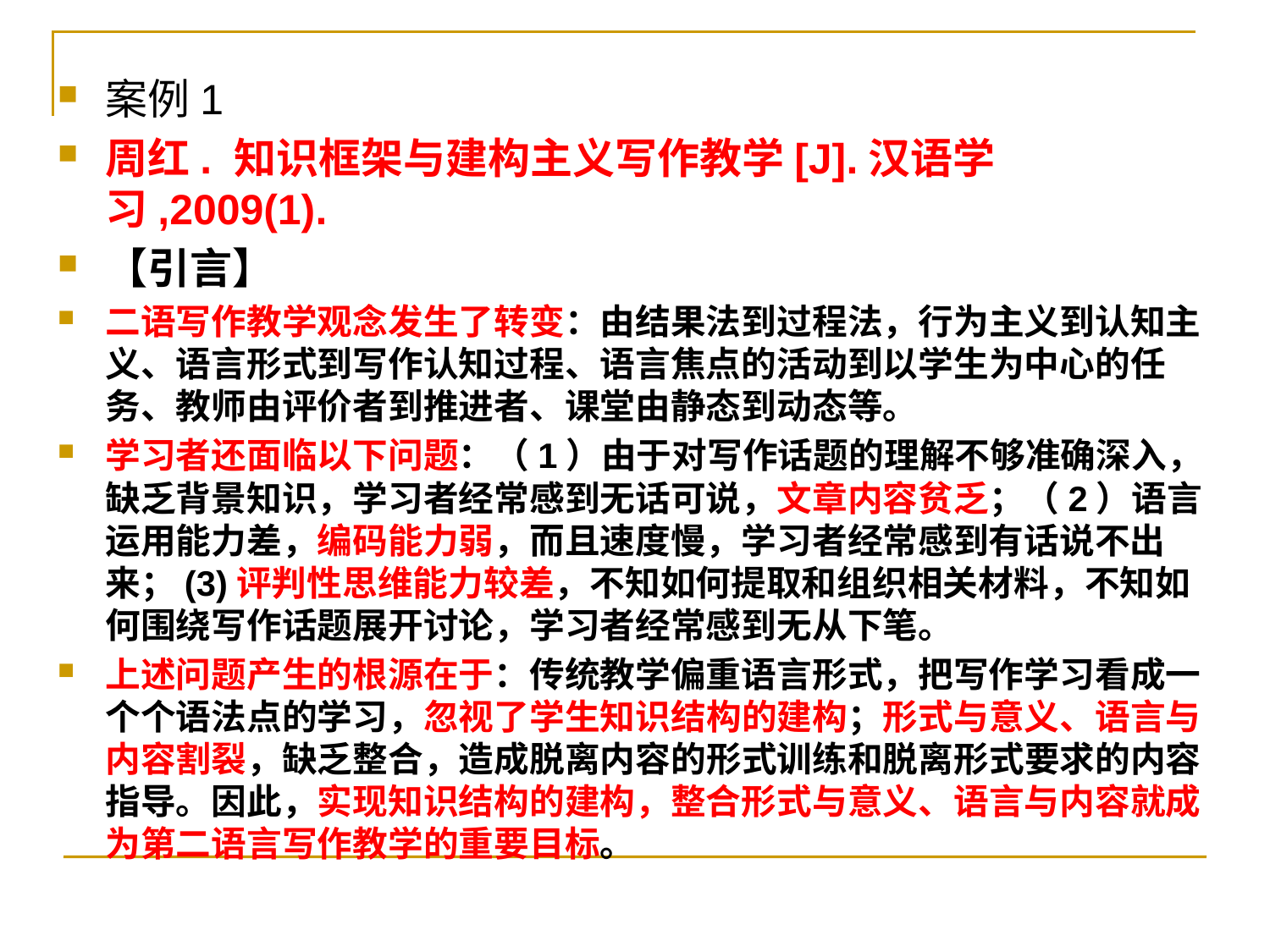

案例1
周红. 知识框架与建构主义写作教学[J].汉语学习,2009(1).
【引言】
二语写作教学观念发生了转变：由结果法到过程法，行为主义到认知主义、语言形式到写作认知过程、语言焦点的活动到以学生为中心的任务、教师由评价者到推进者、课堂由静态到动态等。
学习者还面临以下问题：（1）由于对写作话题的理解不够准确深入，缺乏背景知识，学习者经常感到无话可说，文章内容贫乏；（2）语言运用能力差，编码能力弱，而且速度慢，学习者经常感到有话说不出来；(3)评判性思维能力较差，不知如何提取和组织相关材料，不知如何围绕写作话题展开讨论，学习者经常感到无从下笔。
上述问题产生的根源在于：传统教学偏重语言形式，把写作学习看成一个个语法点的学习，忽视了学生知识结构的建构；形式与意义、语言与内容割裂，缺乏整合，造成脱离内容的形式训练和脱离形式要求的内容指导。因此，实现知识结构的建构，整合形式与意义、语言与内容就成为第二语言写作教学的重要目标。